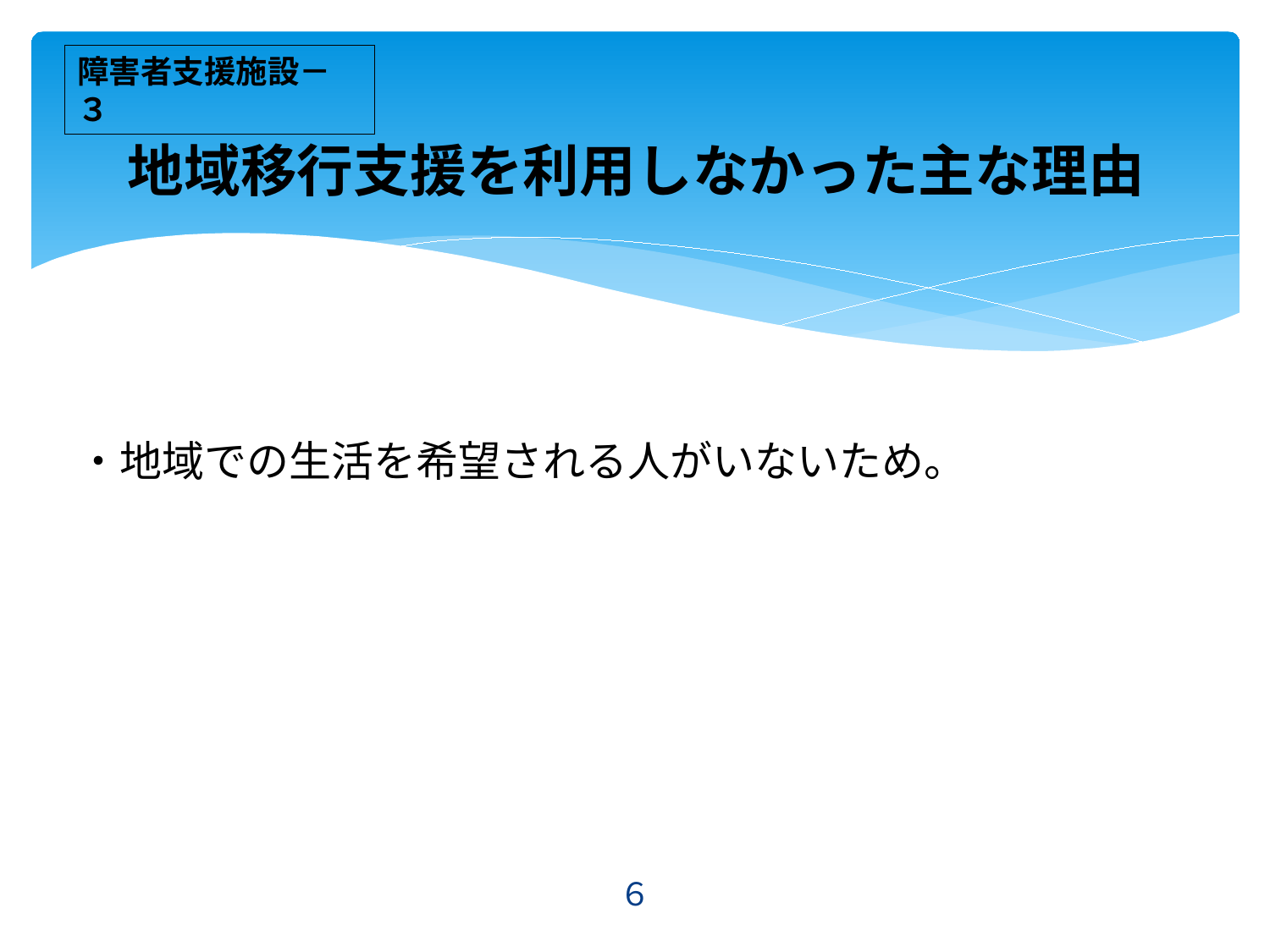

障害者支援施設－３
# 地域移行支援を利用しなかった主な理由
・地域での生活を希望される人がいないため。

６